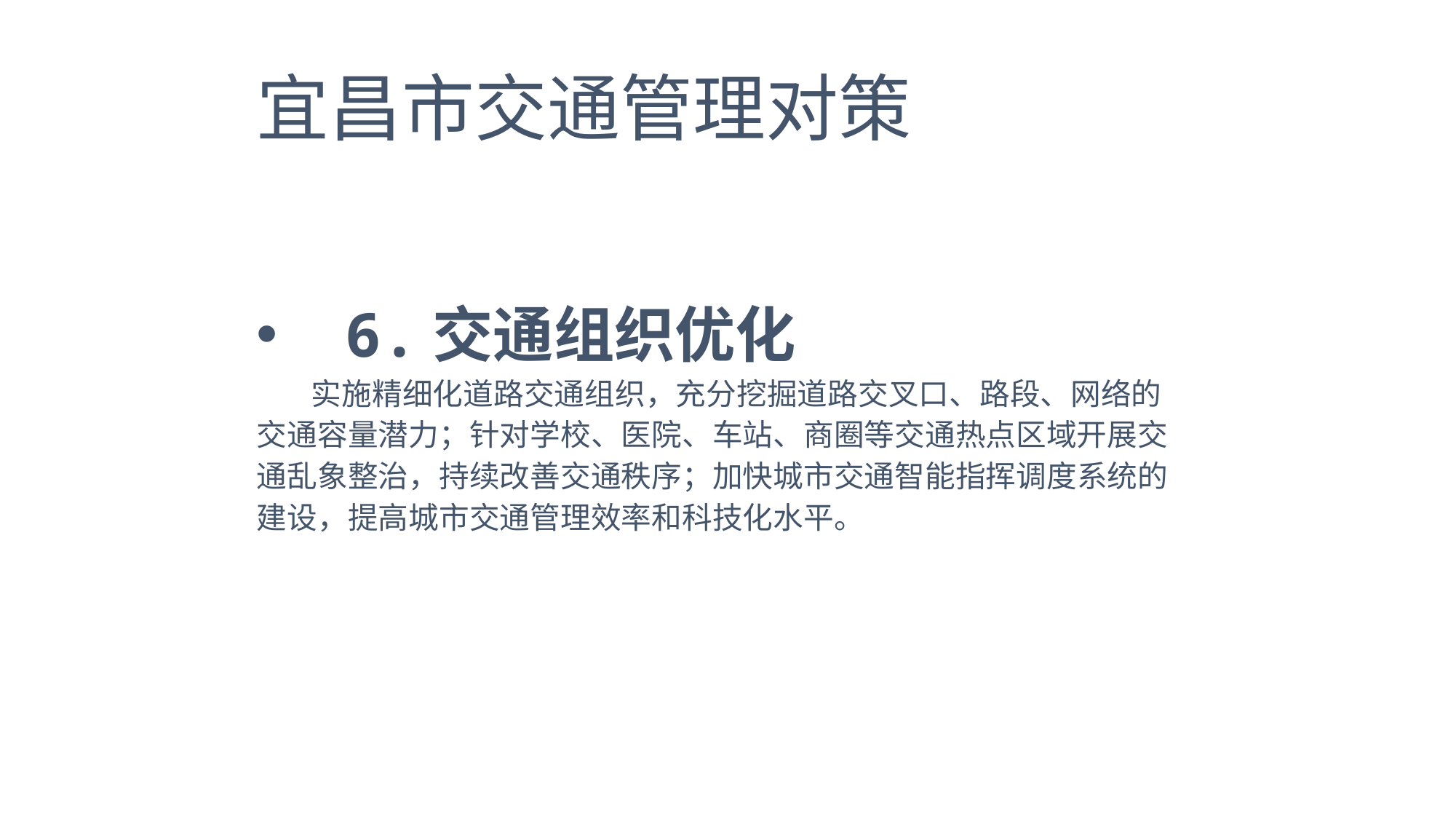

宜昌市交通管理对策
6.交通组织优化
实施精细化道路交通组织，充分挖掘道路交叉口、路段、网络的交通容量潜力；针对学校、医院、车站、商圈等交通热点区域开展交通乱象整治，持续改善交通秩序；加快城市交通智能指挥调度系统的建设，提高城市交通管理效率和科技化水平。